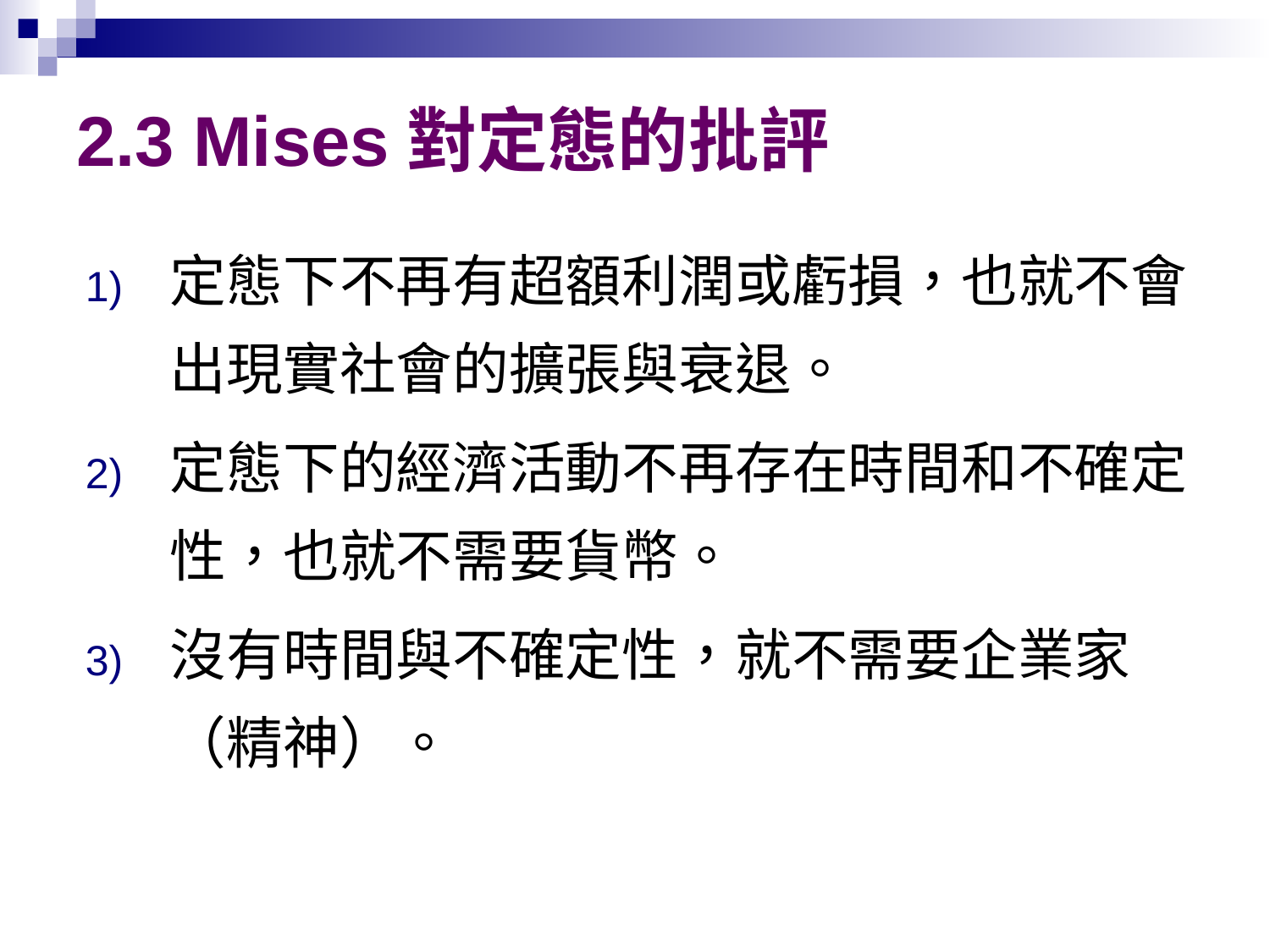

# 2.3 Mises對定態的批評
定態下不再有超額利潤或虧損，也就不會出現實社會的擴張與衰退。
定態下的經濟活動不再存在時間和不確定性，也就不需要貨幣。
沒有時間與不確定性，就不需要企業家（精神）。